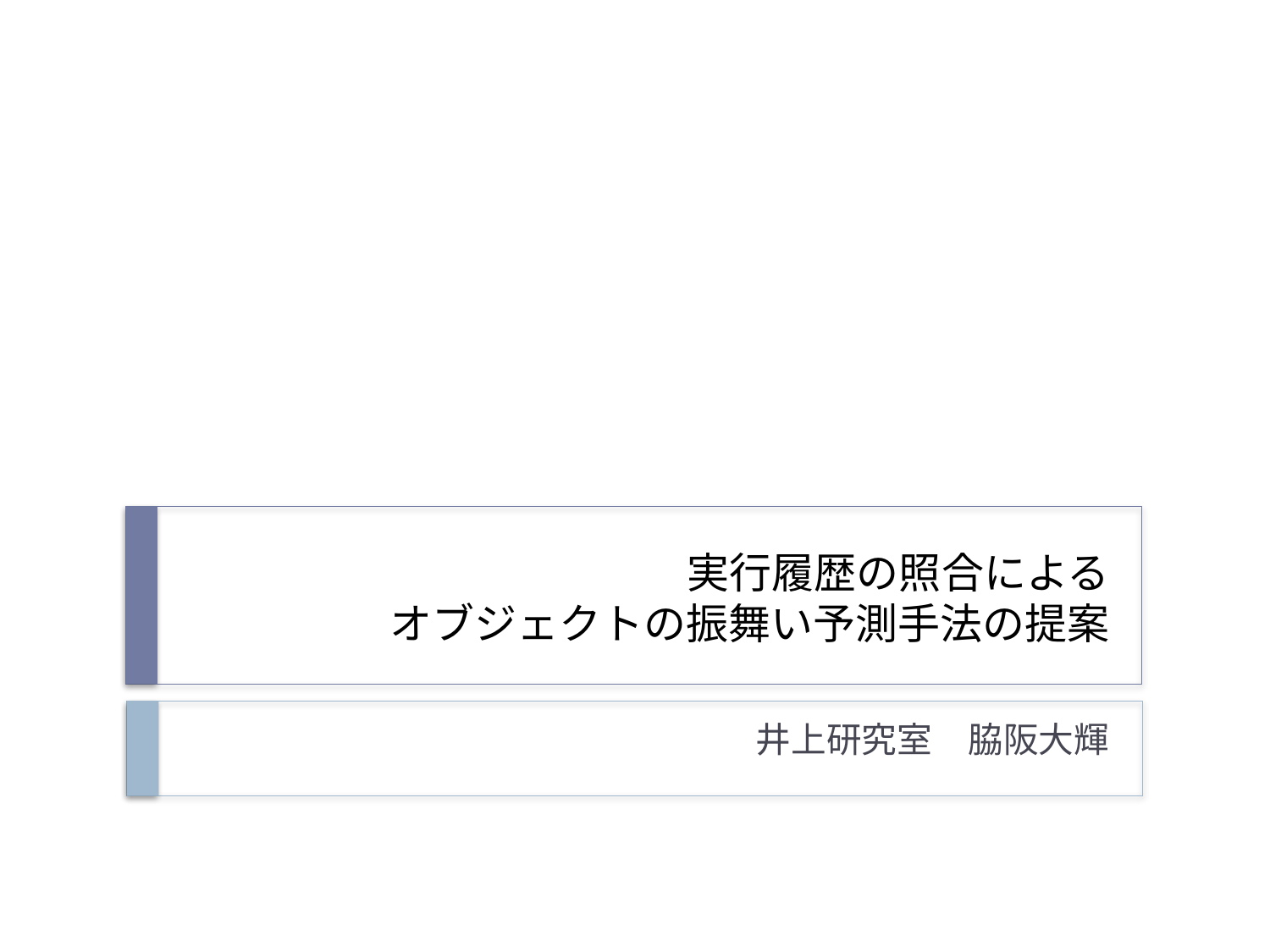

# 実行履歴の照合による オブジェクトの振舞い予測手法の提案
井上研究室　脇阪大輝